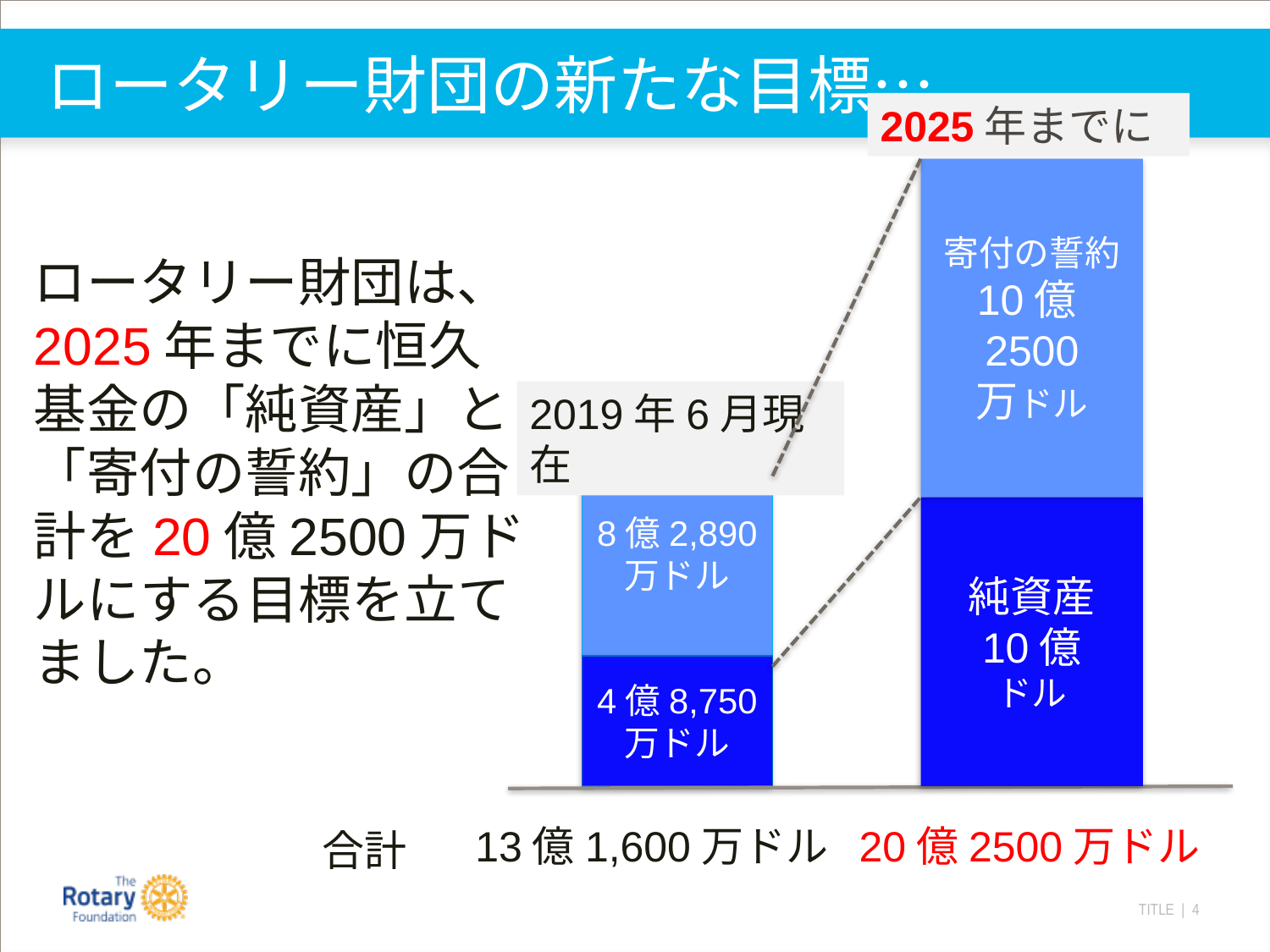

# ロータリー財団の新たな目標…
2025年までに
寄付の誓約
10億2500
万ドル
ロータリー財団は、2025年までに恒久基金の「純資産」と「寄付の誓約」の合計を20億2500万ドルにする目標を立てました。

2019年6月現在
8億2,890
万ドル
純資産
10億
ドル
4億8,750
万ドル
13億1,600万ドル
20億2500万ドル
合計